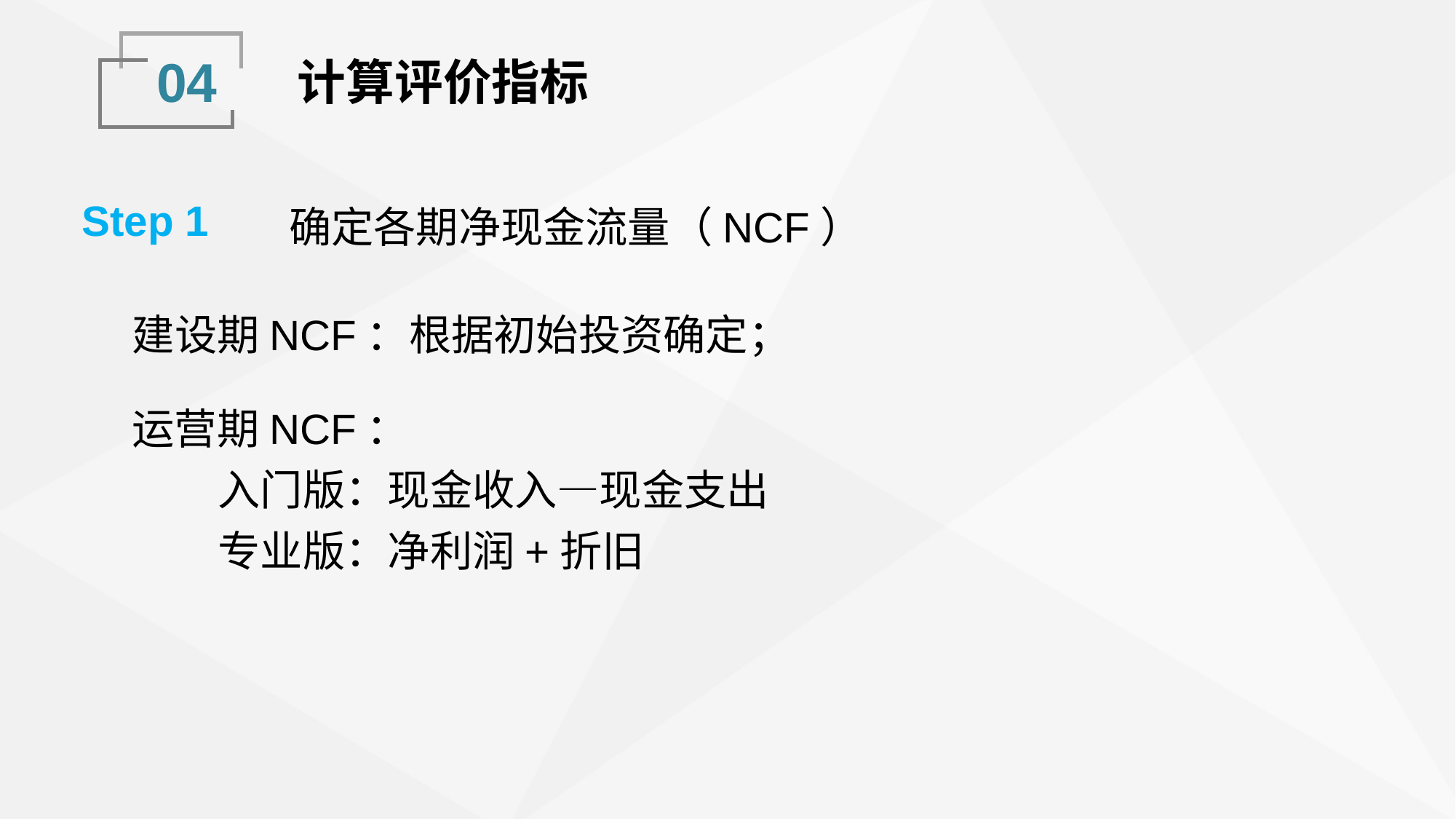

04
计算评价指标

确定各期净现金流量（NCF）
Step 1
建设期NCF：根据初始投资确定；
运营期NCF：
        入门版：现金收入—现金支出
        专业版：净利润+折旧